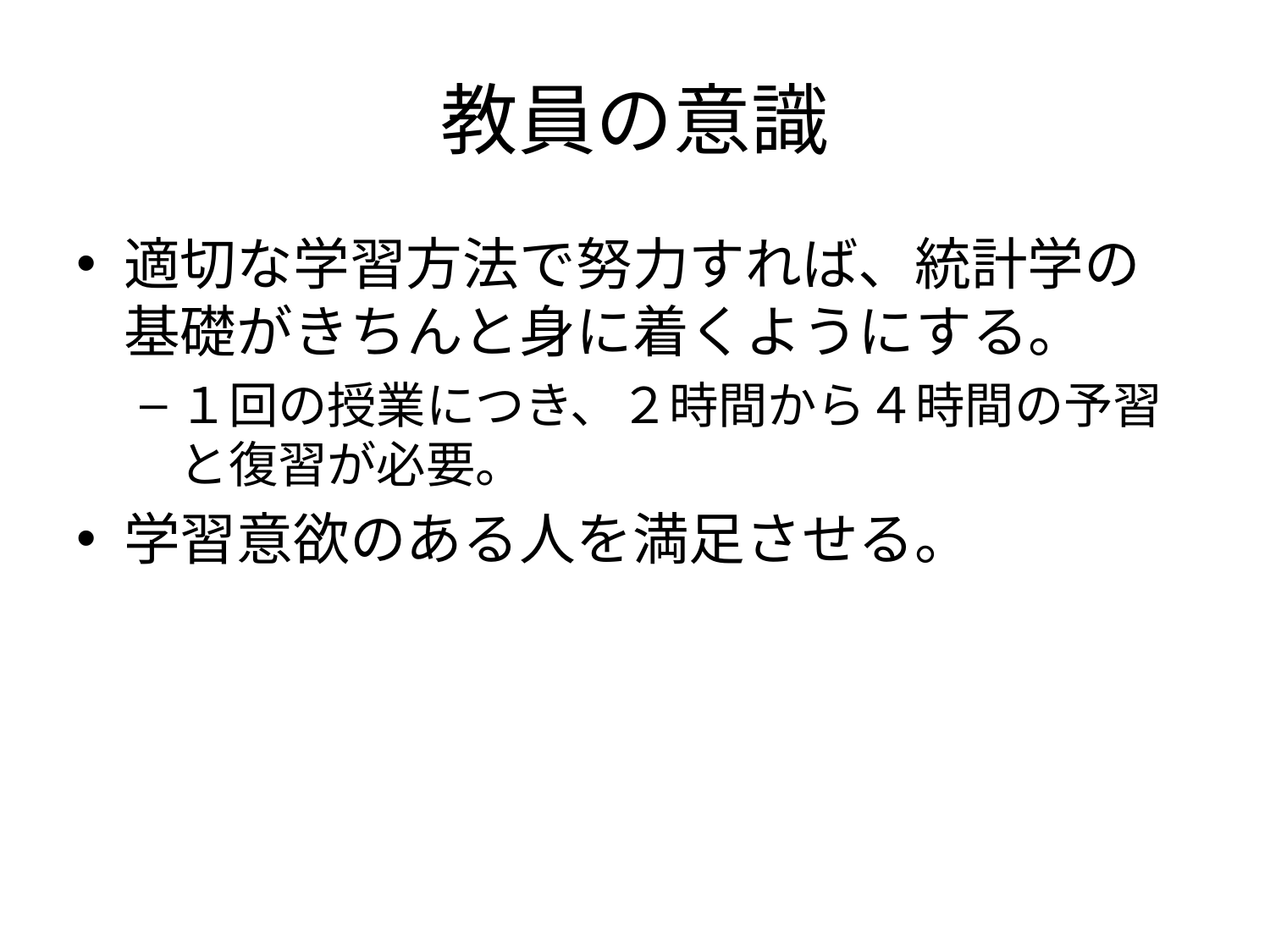

# 教員の意識
適切な学習方法で努力すれば、統計学の基礎がきちんと身に着くようにする。
１回の授業につき、２時間から４時間の予習と復習が必要。
学習意欲のある人を満足させる。